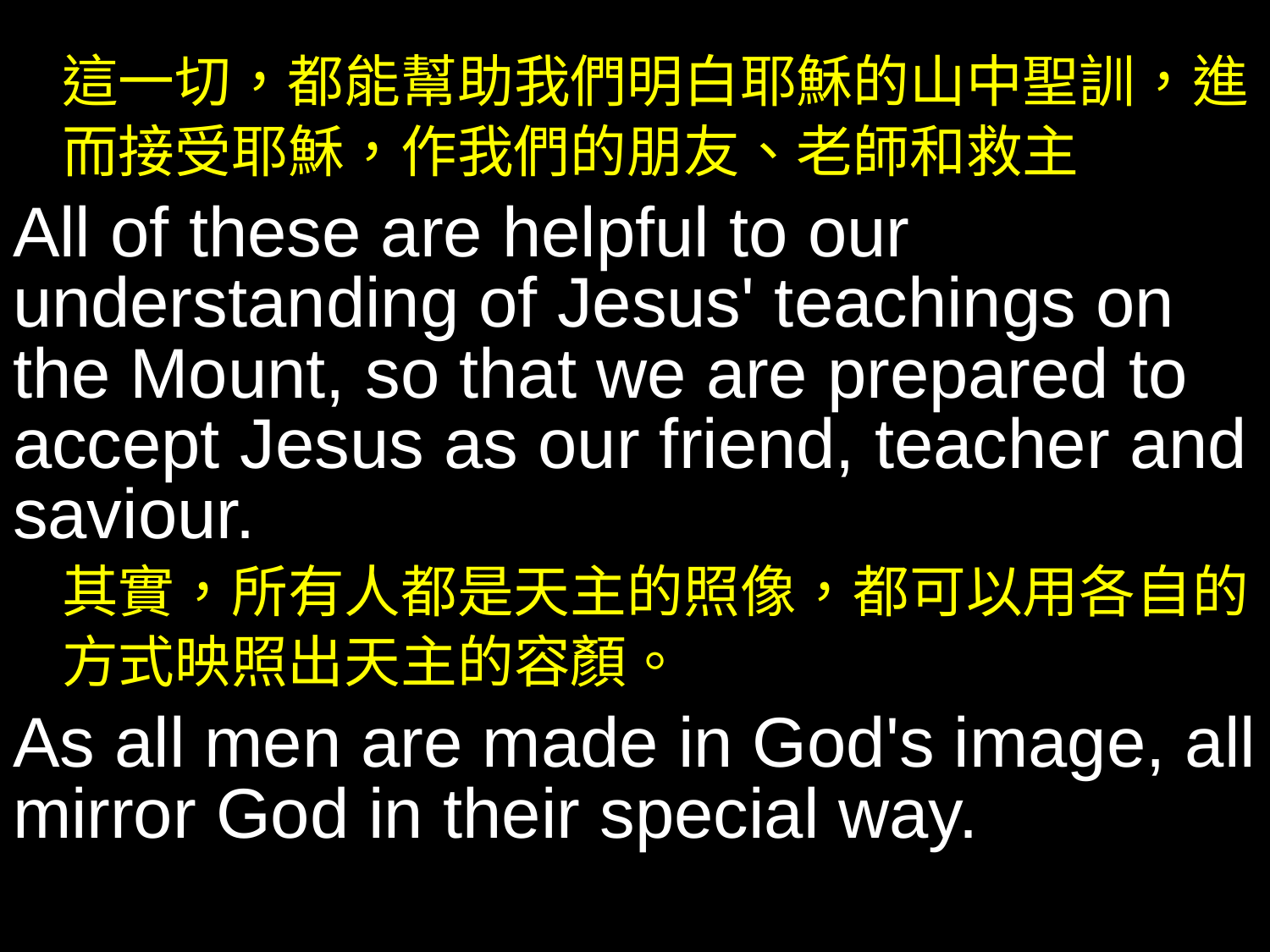

這一切，都能幫助我們明白耶穌的山中聖訓，進而接受耶穌，作我們的朋友、老師和救主
All of these are helpful to our understanding of Jesus' teachings on the Mount, so that we are prepared to accept Jesus as our friend, teacher and saviour.
其實，所有人都是天主的照像，都可以用各自的方式映照出天主的容顏。
As all men are made in God's image, all mirror God in their special way.